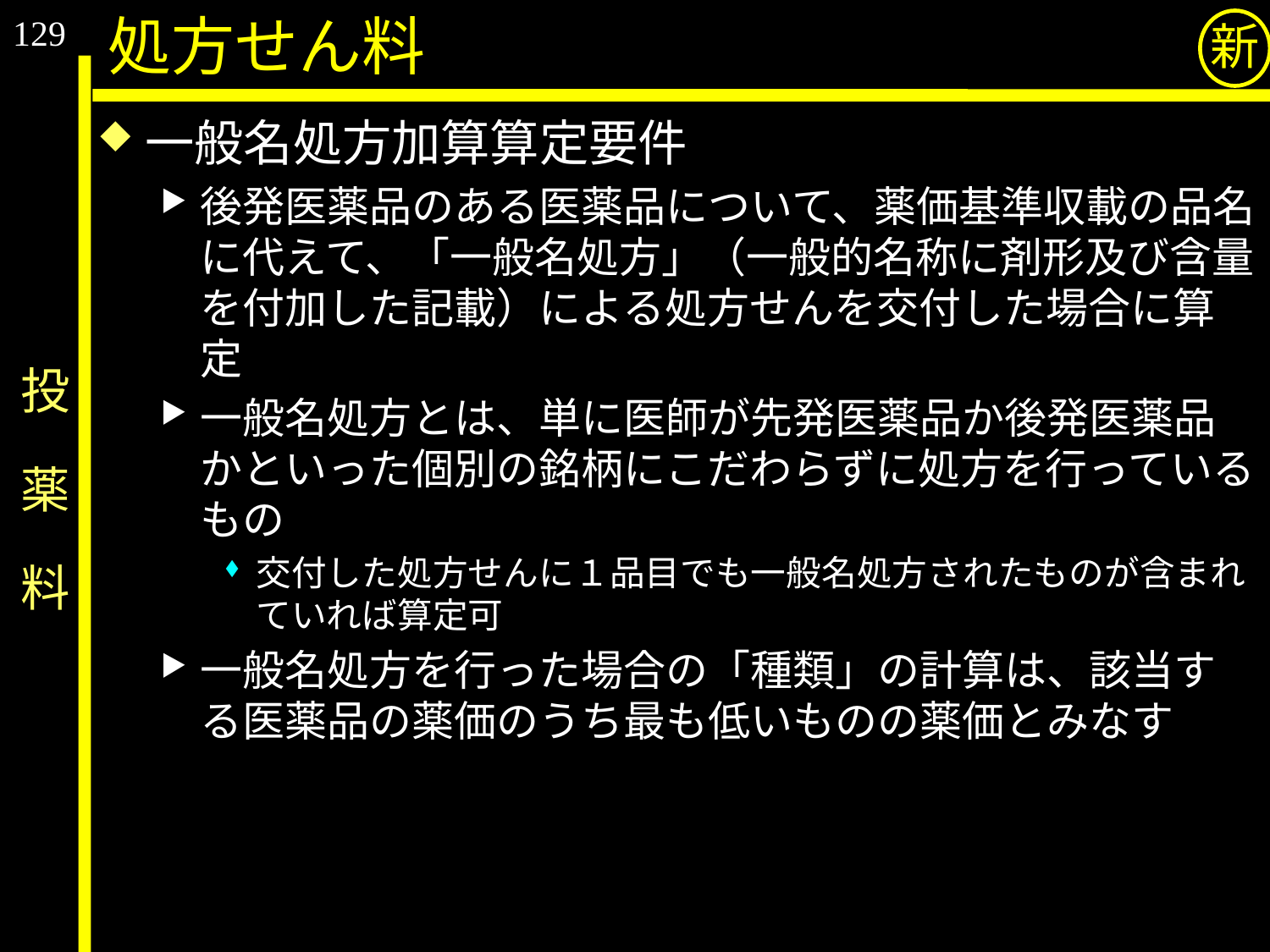

129
処方せん料
新

一般名処方加算算定要件
後発医薬品のある医薬品について、薬価基準収載の品名に代えて、「一般名処方」（一般的名称に剤形及び含量を付加した記載）による処方せんを交付した場合に算定
一般名処方とは、単に医師が先発医薬品か後発医薬品かといった個別の銘柄にこだわらずに処方を行っているもの
交付した処方せんに１品目でも一般名処方されたものが含まれていれば算定可
一般名処方を行った場合の「種類」の計算は、該当する医薬品の薬価のうち最も低いものの薬価とみなす

# 投　薬　料